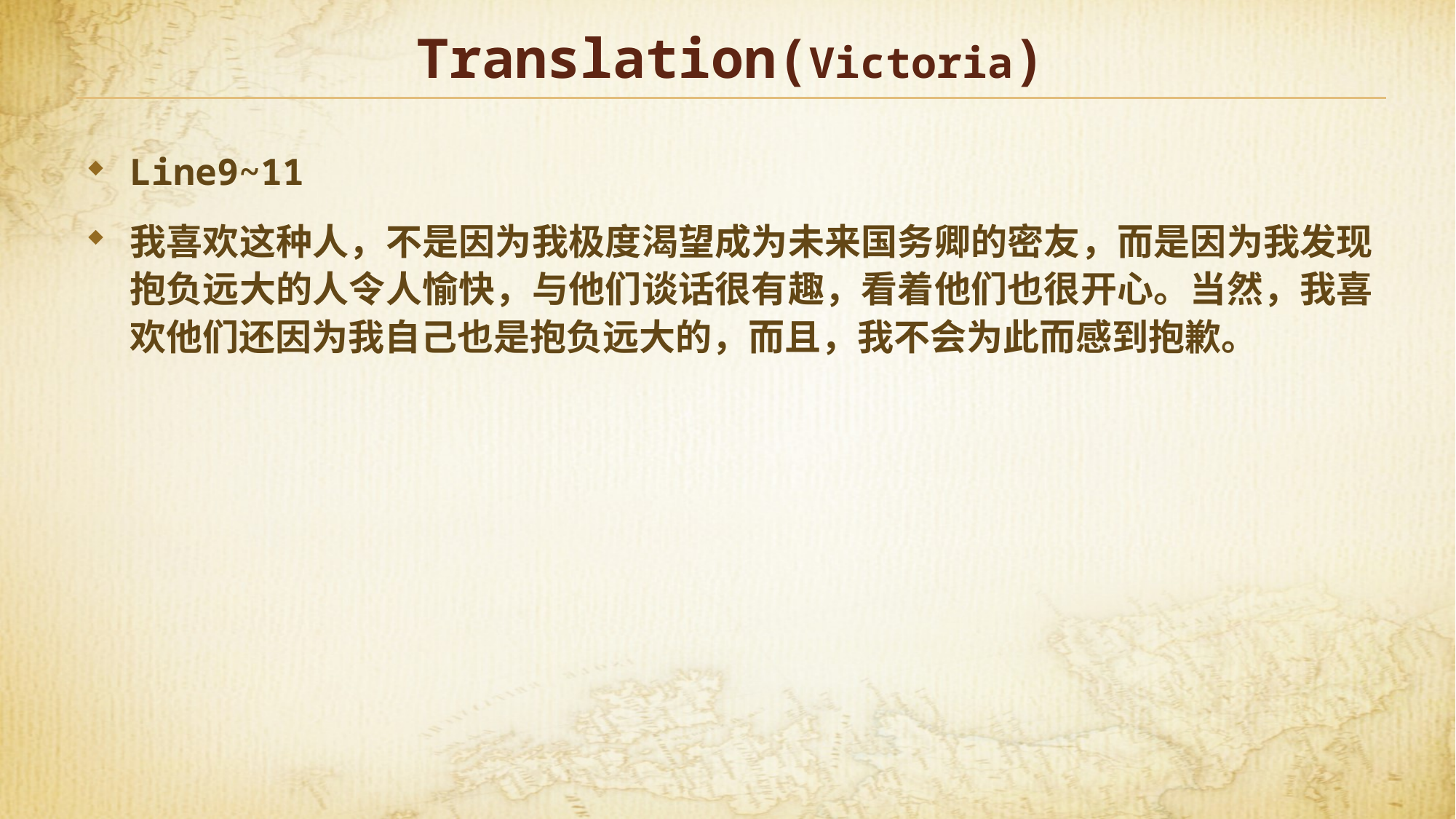

# Translation(Victoria)
Line9~11
我喜欢这种人，不是因为我极度渴望成为未来国务卿的密友，而是因为我发现抱负远大的人令人愉快，与他们谈话很有趣，看着他们也很开心。当然，我喜欢他们还因为我自己也是抱负远大的，而且，我不会为此而感到抱歉。